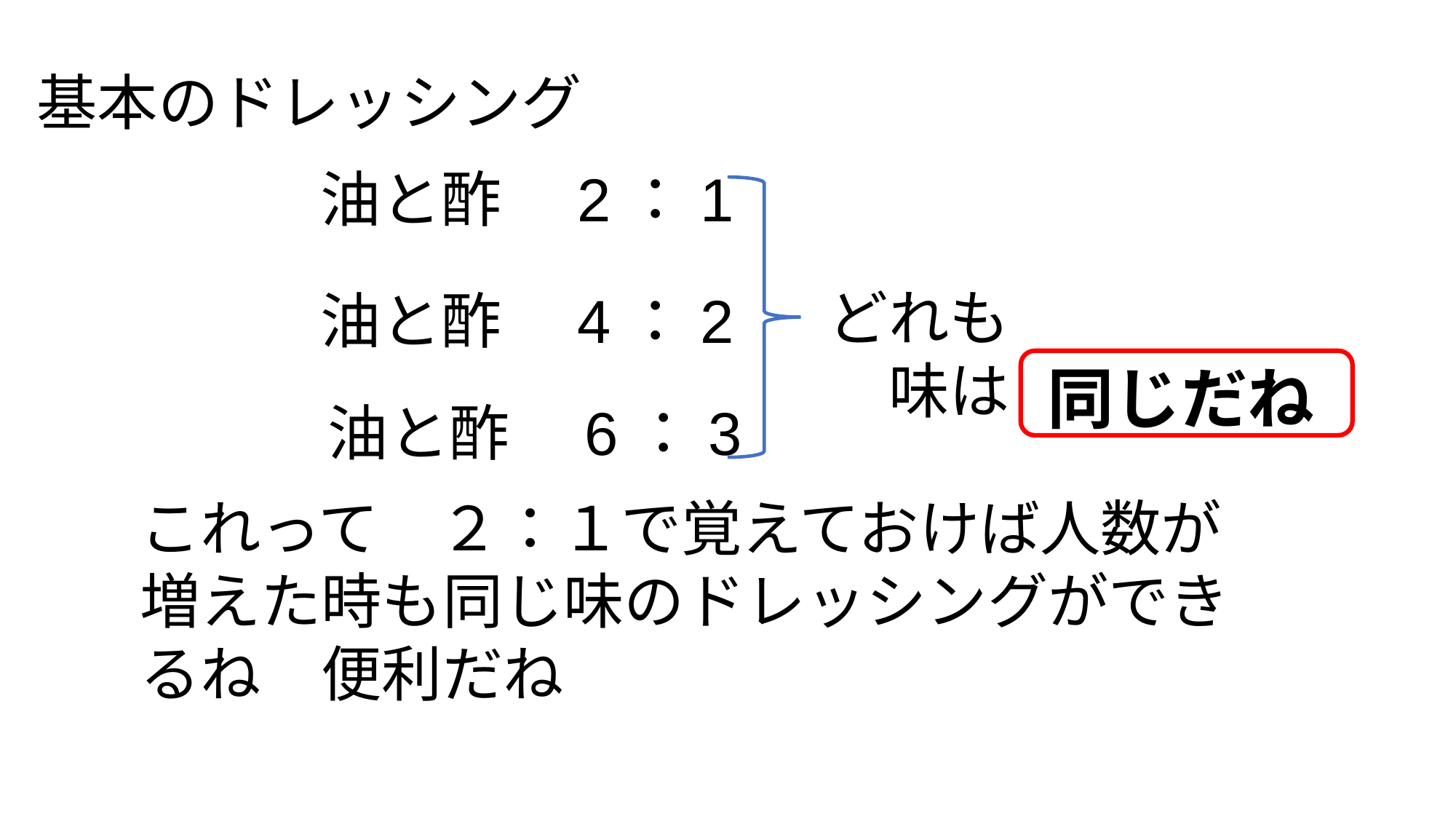

基本のドレッシング
油と酢　2：1

どれも
　味は
油と酢　4：2

同じだね
油と酢　6：3
これって　２：１で覚えておけば人数が増えた時も同じ味のドレッシングができるね　便利だね